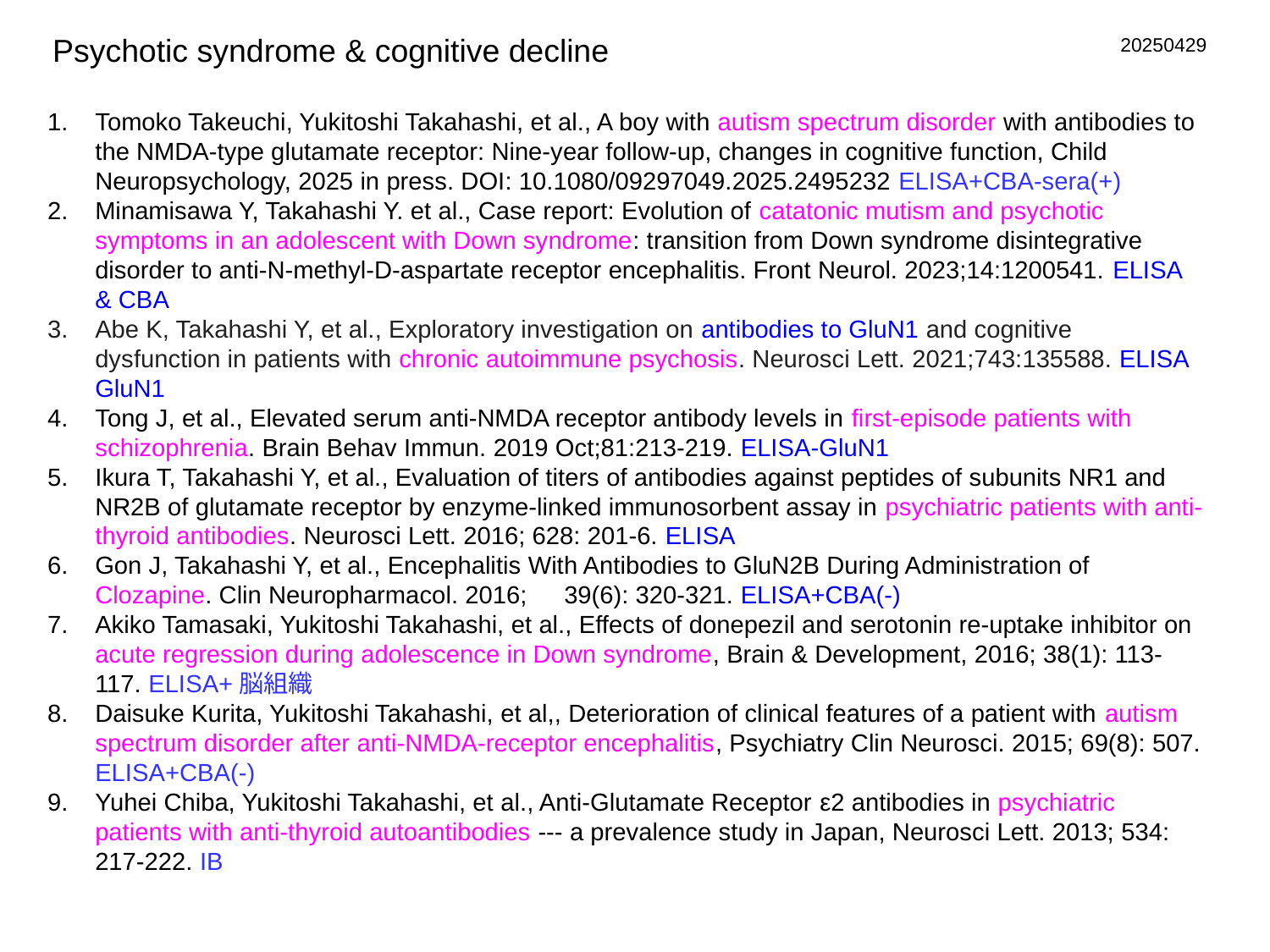

Psychotic syndrome & cognitive decline
20250429
Tomoko Takeuchi, Yukitoshi Takahashi, et al., A boy with autism spectrum disorder with antibodies to the NMDA-type glutamate receptor: Nine-year follow-up, changes in cognitive function, Child Neuropsychology, 2025 in press. DOI: 10.1080/09297049.2025.2495232 ELISA+CBA-sera(+)
Minamisawa Y, Takahashi Y. et al., Case report: Evolution of catatonic mutism and psychotic symptoms in an adolescent with Down syndrome: transition from Down syndrome disintegrative disorder to anti-N-methyl-D-aspartate receptor encephalitis. Front Neurol. 2023;14:1200541. ELISA & CBA
Abe K, Takahashi Y, et al., Exploratory investigation on antibodies to GluN1 and cognitive dysfunction in patients with chronic autoimmune psychosis. Neurosci Lett. 2021;743:135588. ELISA GluN1
Tong J, et al., Elevated serum anti-NMDA receptor antibody levels in first-episode patients with schizophrenia. Brain Behav Immun. 2019 Oct;81:213-219. ELISA-GluN1
Ikura T, Takahashi Y, et al., Evaluation of titers of antibodies against peptides of subunits NR1 and NR2B of glutamate receptor by enzyme-linked immunosorbent assay in psychiatric patients with anti-thyroid antibodies. Neurosci Lett. 2016; 628: 201-6. ELISA
Gon J, Takahashi Y, et al., Encephalitis With Antibodies to GluN2B During Administration of Clozapine. Clin Neuropharmacol. 2016;　39(6): 320-321. ELISA+CBA(-)
Akiko Tamasaki, Yukitoshi Takahashi, et al., Effects of donepezil and serotonin re-uptake inhibitor on acute regression during adolescence in Down syndrome, Brain & Development, 2016; 38(1): 113-117. ELISA+脳組織
Daisuke Kurita, Yukitoshi Takahashi, et al,, Deterioration of clinical features of a patient with autism spectrum disorder after anti-NMDA-receptor encephalitis, Psychiatry Clin Neurosci. 2015; 69(8): 507. ELISA+CBA(-)
Yuhei Chiba, Yukitoshi Takahashi, et al., Anti-Glutamate Receptor ε2 antibodies in psychiatric patients with anti-thyroid autoantibodies --- a prevalence study in Japan, Neurosci Lett. 2013; 534: 217-222. IB